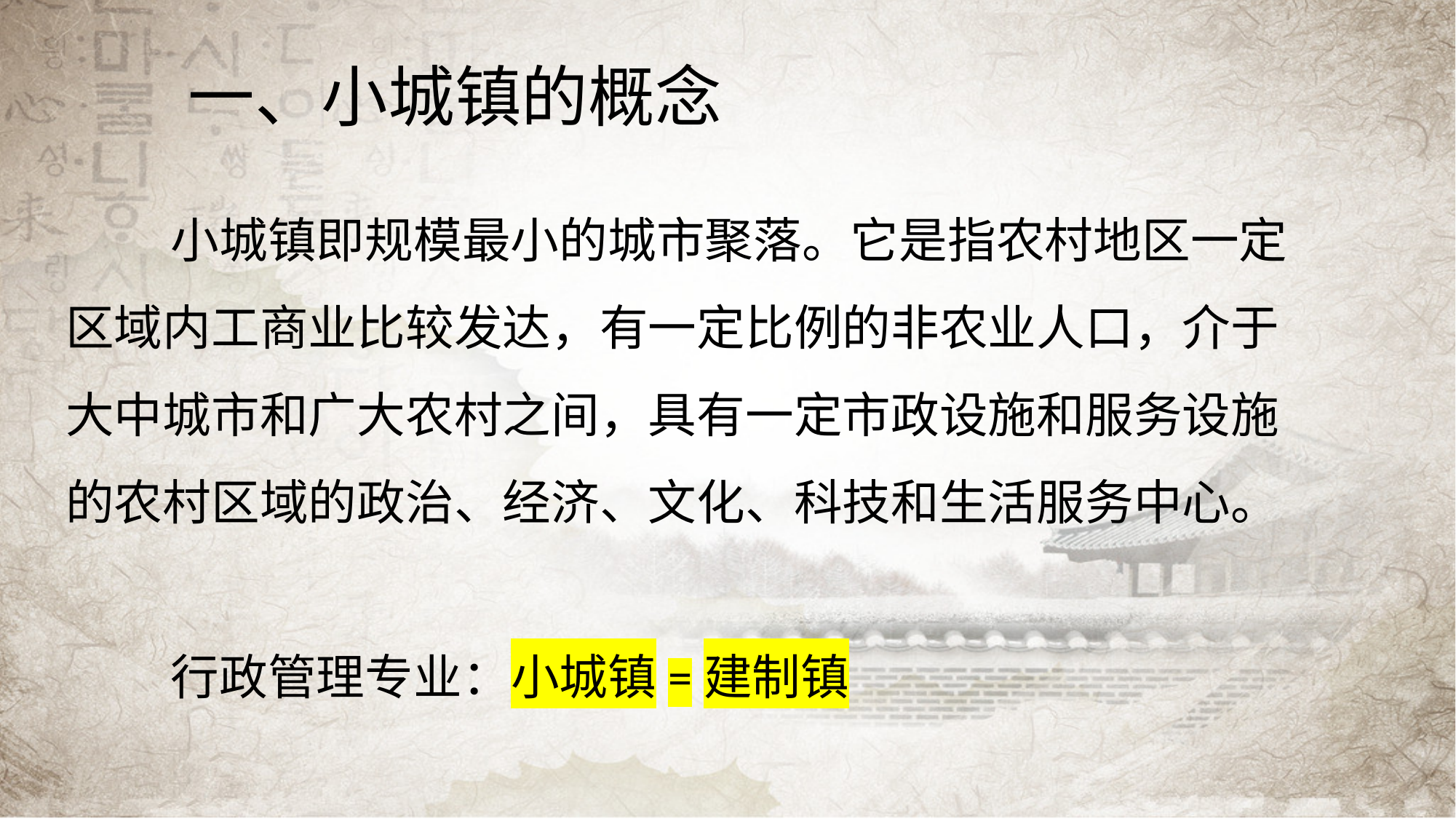

一、小城镇的概念
  小城镇即规模最小的城市聚落。它是指农村地区一定区域内工商业比较发达，有一定比例的非农业人口，介于大中城市和广大农村之间，具有一定市政设施和服务设施的农村区域的政治、经济、文化、科技和生活服务中心。

  行政管理专业：小城镇=建制镇